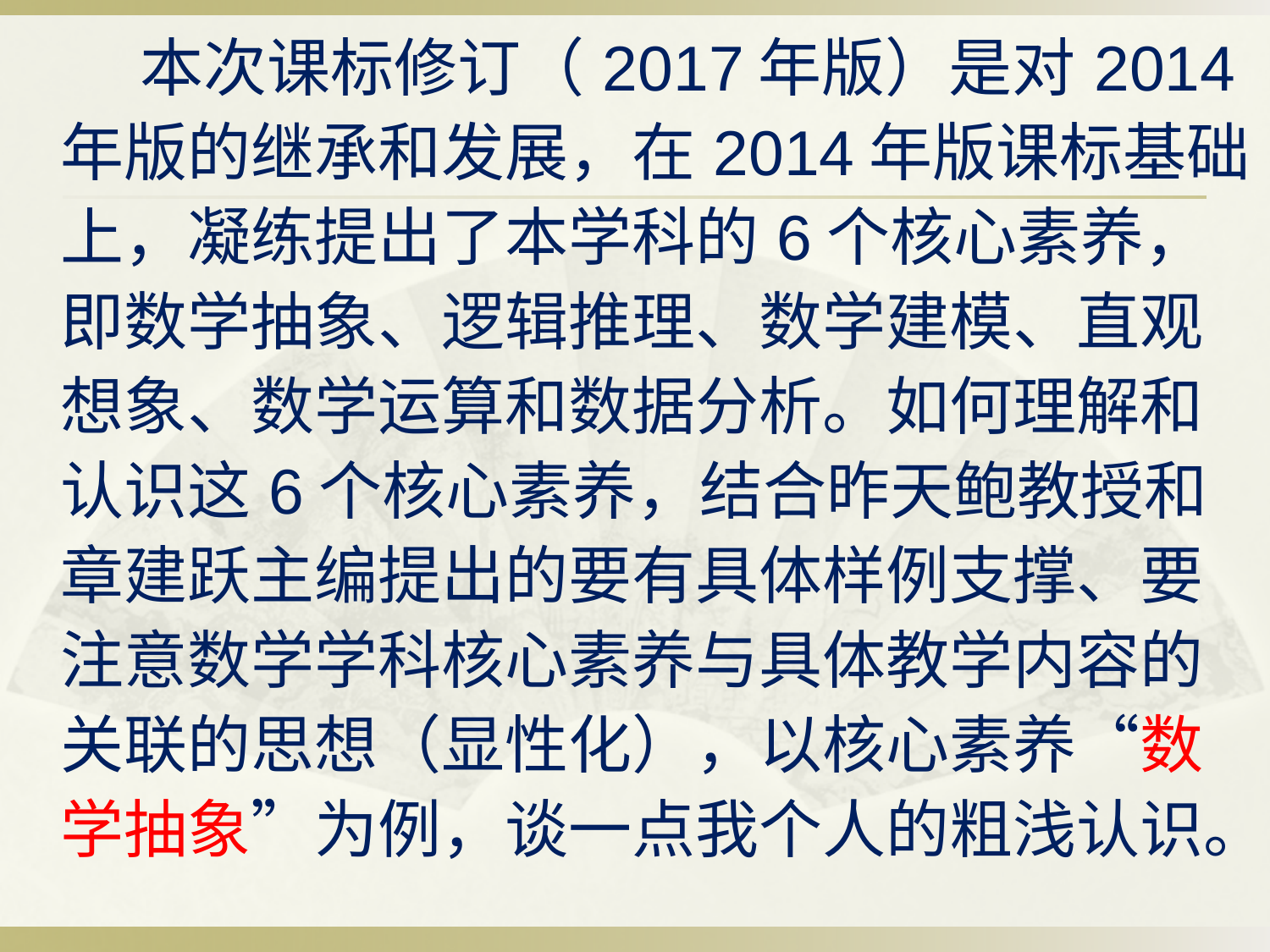

本次课标修订（2017年版）是对2014年版的继承和发展，在2014年版课标基础上，凝练提出了本学科的6个核心素养，即数学抽象、逻辑推理、数学建模、直观想象、数学运算和数据分析。如何理解和认识这6个核心素养，结合昨天鲍教授和章建跃主编提出的要有具体样例支撑、要注意数学学科核心素养与具体教学内容的关联的思想（显性化），以核心素养“数学抽象”为例，谈一点我个人的粗浅认识。